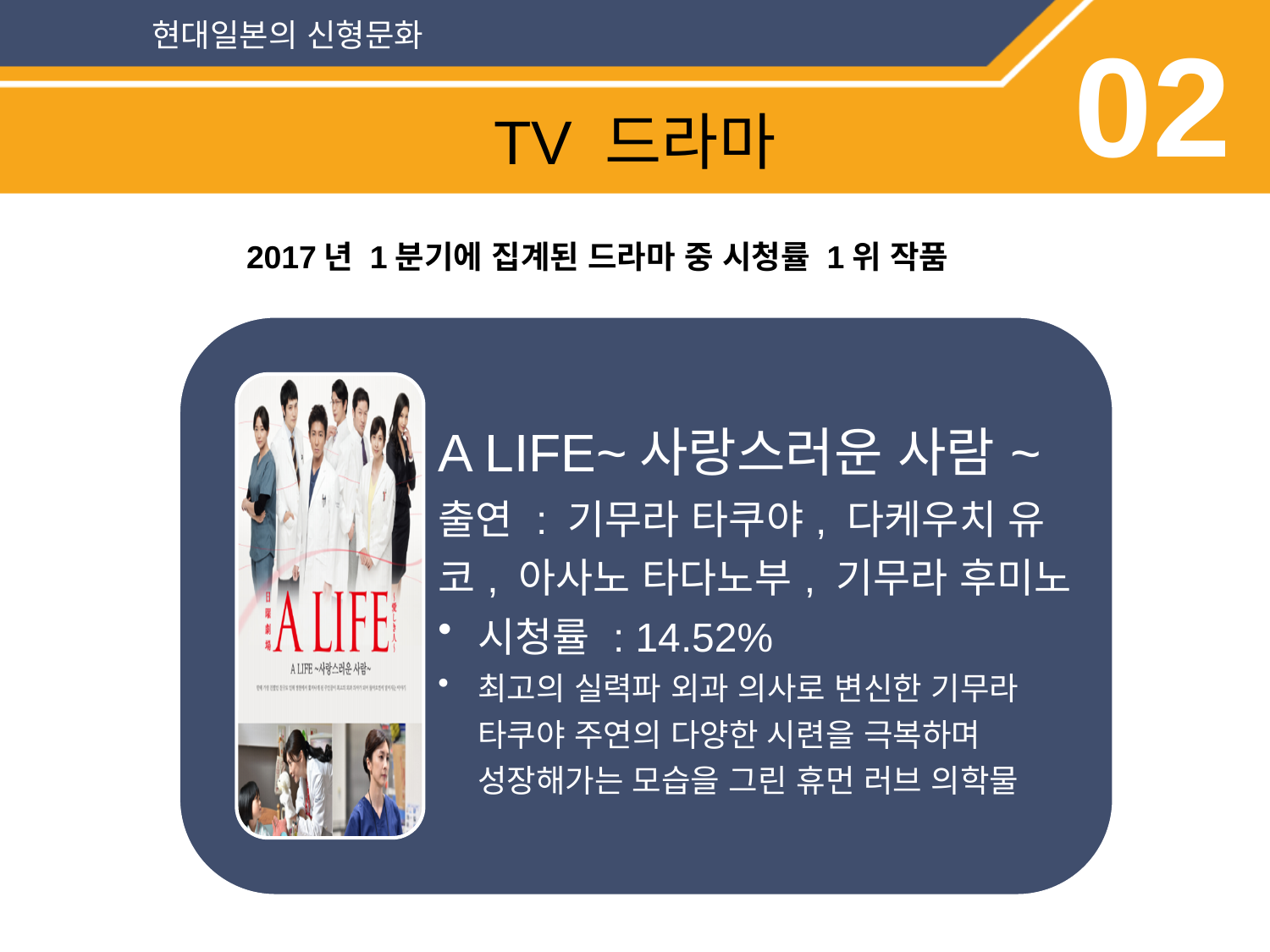

현대일본의 신형문화
02
TV 드라마
2017년 1분기에 집계된 드라마 중 시청률 1위 작품
A LIFE~사랑스러운 사람~
출연 : 기무라 타쿠야, 다케우치 유코, 아사노 타다노부, 기무라 후미노
시청률 : 14.52%
최고의 실력파 외과 의사로 변신한 기무라 타쿠야 주연의 다양한 시련을 극복하며 성장해가는 모습을 그린 휴먼 러브 의학물